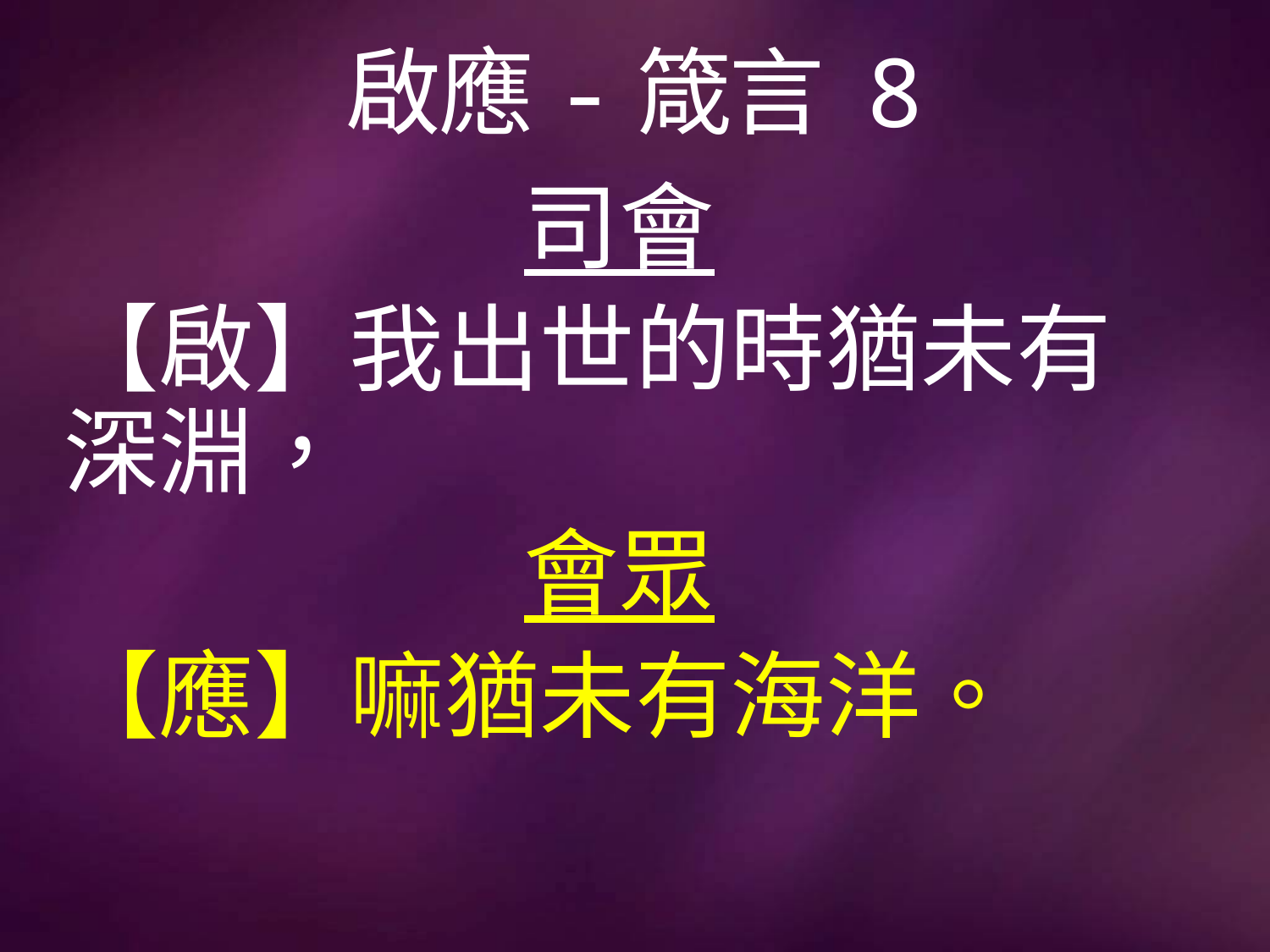

# 啟應-箴言 8
司會
【啟】我出世的時猶未有深淵，
會眾
【應】嘛猶未有海洋。